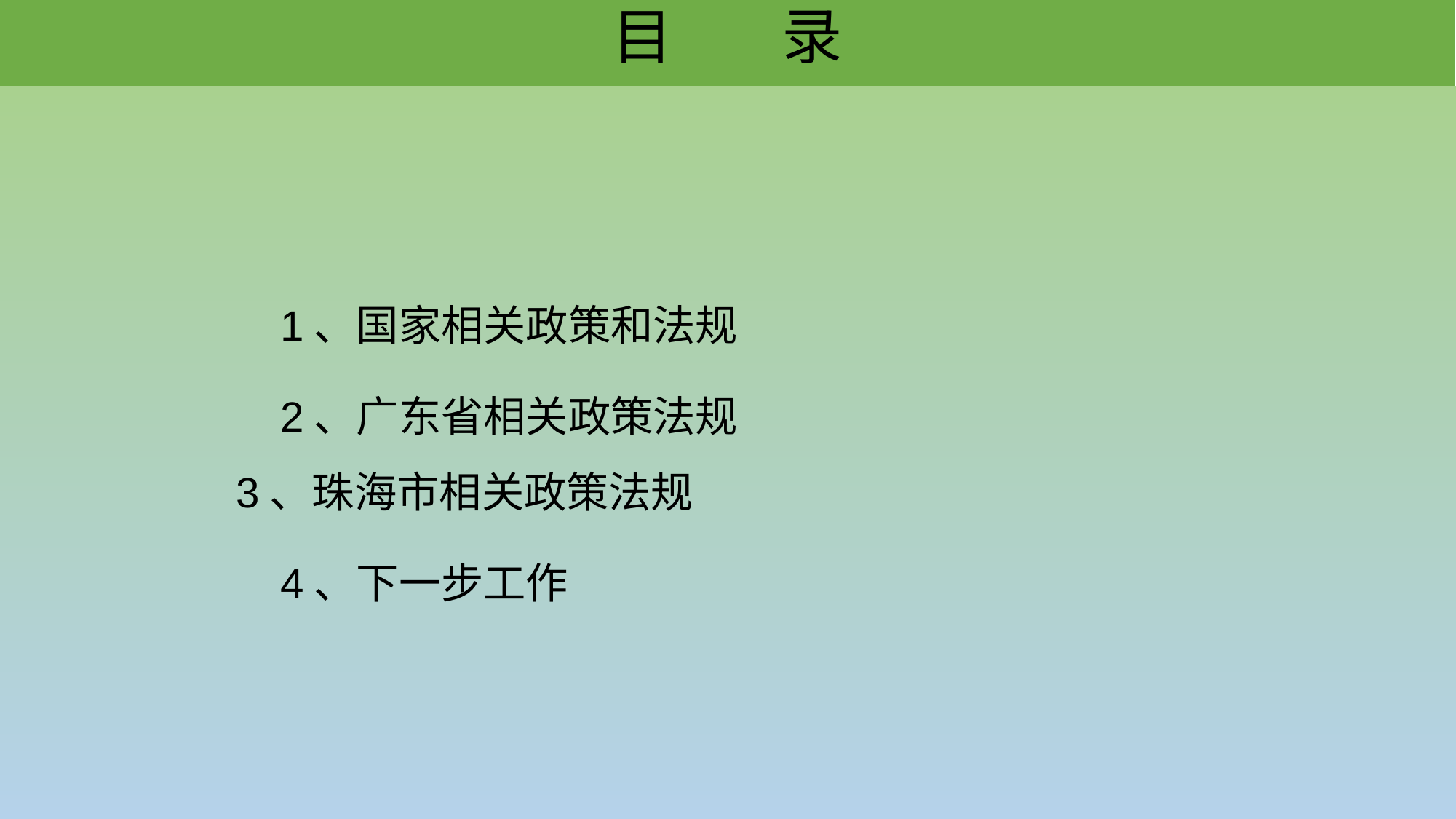

# 目        录

                       1、国家相关政策和法规
                       2、广东省相关政策法规
                       3、珠海市相关政策法规
                       4、下一步工作